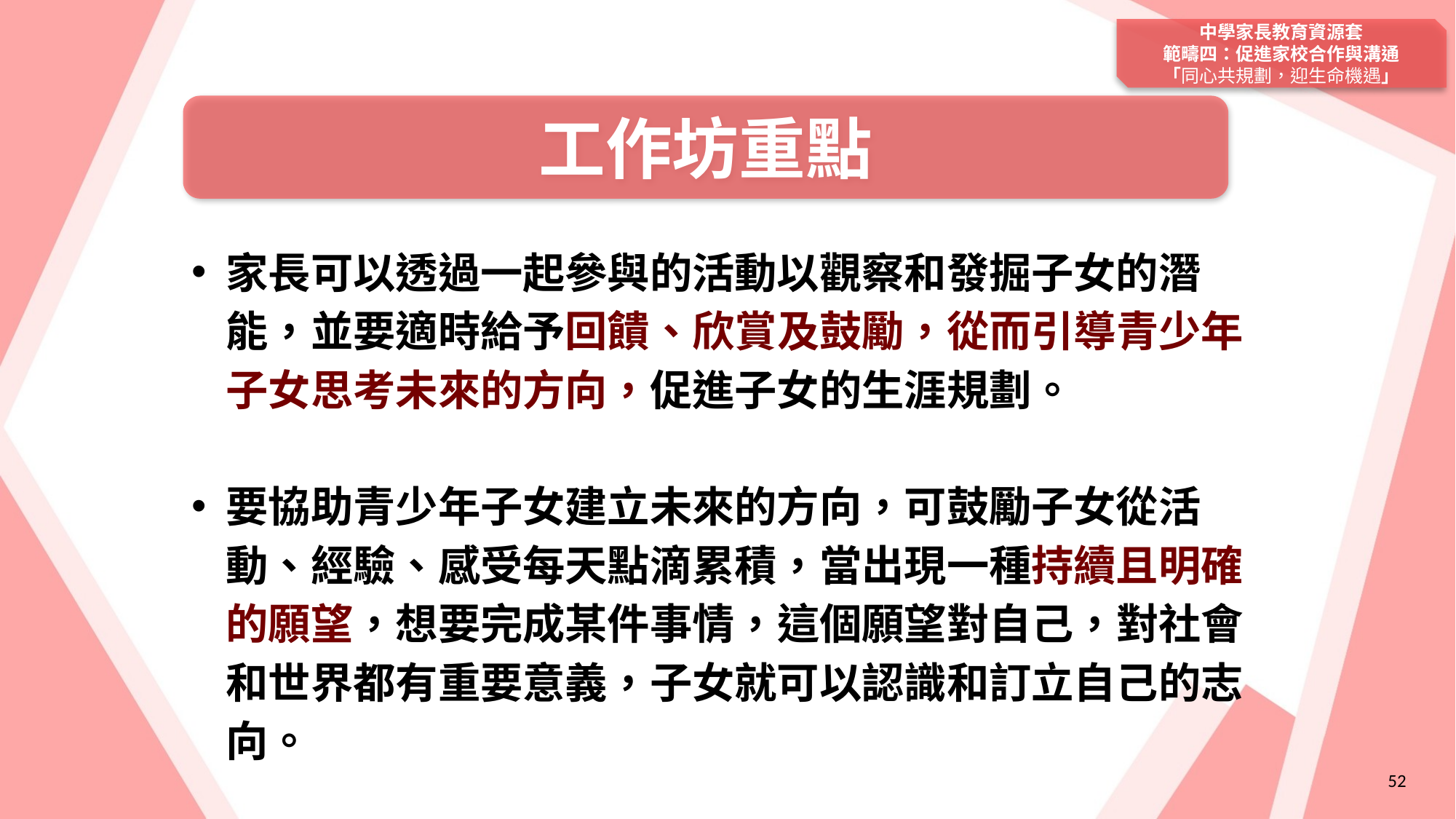

中學家長教育資源套
範疇四：促進家校合作與溝通
「同心共規劃，迎生命機遇」
工作坊重點
家長可以透過一起參與的活動以觀察和發掘子女的潛能，並要適時給予回饋、欣賞及鼓勵，從而引導青少年子女思考未來的方向，促進子女的生涯規劃。

要協助青少年子女建立未來的方向，可鼓勵子女從活動、經驗、感受每天點滴累積，當出現一種持續且明確的願望，想要完成某件事情，這個願望對自己，對社會和世界都有重要意義，子女就可以認識和訂立自己的志向。

52